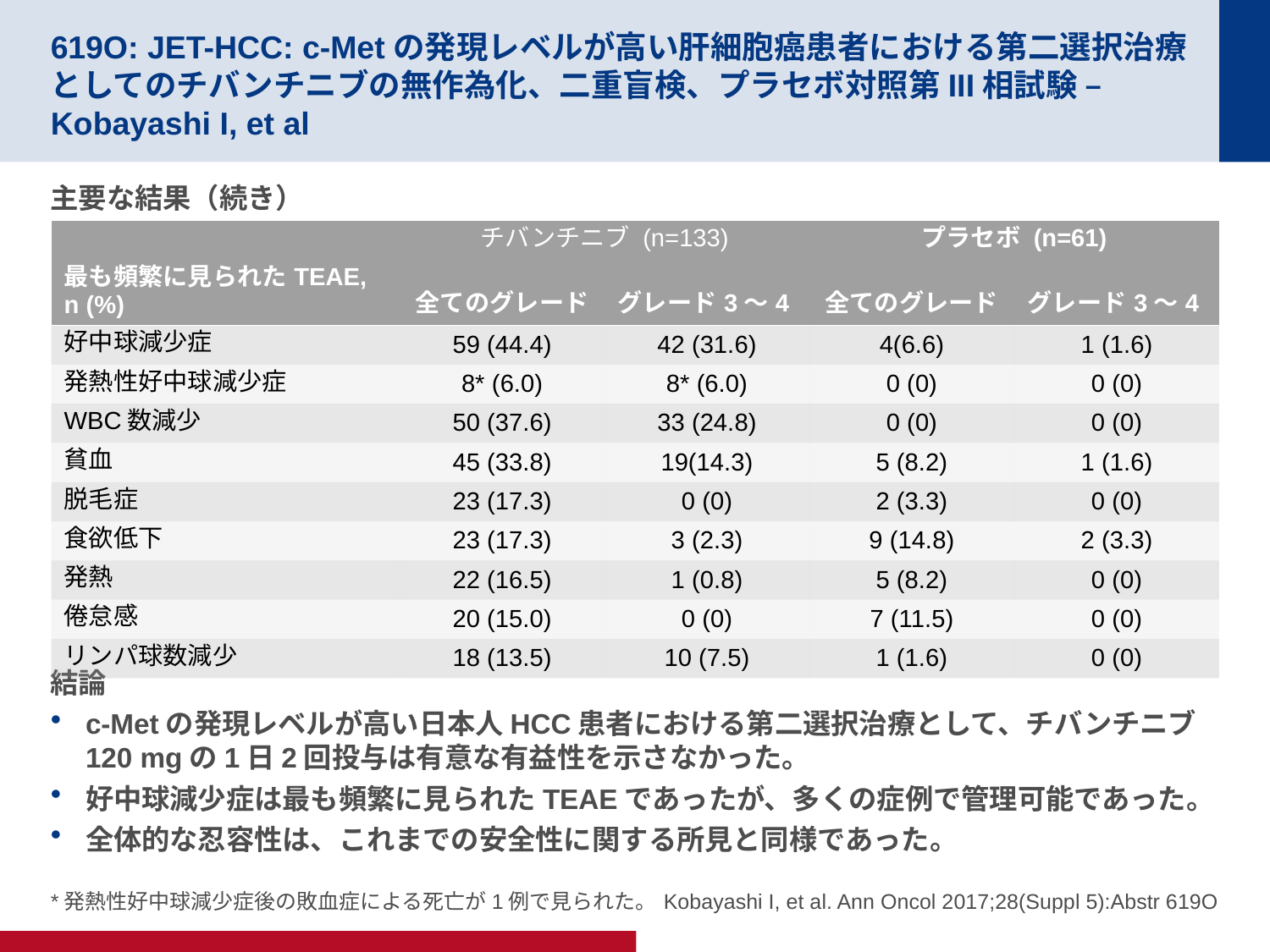

# 619O: JET-HCC: c-Metの発現レベルが高い肝細胞癌患者における第二選択治療としてのチバンチニブの無作為化、二重盲検、プラセボ対照第III相試験 – Kobayashi I, et al
主要な結果（続き）
結論
c-Metの発現レベルが高い日本人HCC患者における第二選択治療として、チバンチニブ120 mgの1日2回投与は有意な有益性を示さなかった。
好中球減少症は最も頻繁に見られたTEAEであったが、多くの症例で管理可能であった。
全体的な忍容性は、これまでの安全性に関する所見と同様であった。

| 最も頻繁に見られたTEAE, n (%) | チバンチニブ (n=133) |  | プラセボ (n=61) |  |
| --- | --- | --- | --- | --- |
|  | 全てのグレード | グレード3～4 | 全てのグレード | グレード3～4 |
| 好中球減少症 | 59 (44.4) | 42 (31.6) | 4(6.6) | 1 (1.6) |
| 発熱性好中球減少症 | 8\* (6.0) | 8\* (6.0) | 0 (0) | 0 (0) |
| WBC数減少 | 50 (37.6) | 33 (24.8) | 0 (0) | 0 (0) |
| 貧血 | 45 (33.8) | 19(14.3) | 5 (8.2) | 1 (1.6) |
| 脱毛症 | 23 (17.3) | 0 (0) | 2 (3.3) | 0 (0) |
| 食欲低下 | 23 (17.3) | 3 (2.3) | 9 (14.8) | 2 (3.3) |
| 発熱 | 22 (16.5) | 1 (0.8) | 5 (8.2) | 0 (0) |
| 倦怠感 | 20 (15.0) | 0 (0) | 7 (11.5) | 0 (0) |
| リンパ球数減少 | 18 (13.5) | 10 (7.5) | 1 (1.6) | 0 (0) |
*発熱性好中球減少症後の敗血症による死亡が1例で見られた。
Kobayashi I, et al. Ann Oncol 2017;28(Suppl 5):Abstr 619O